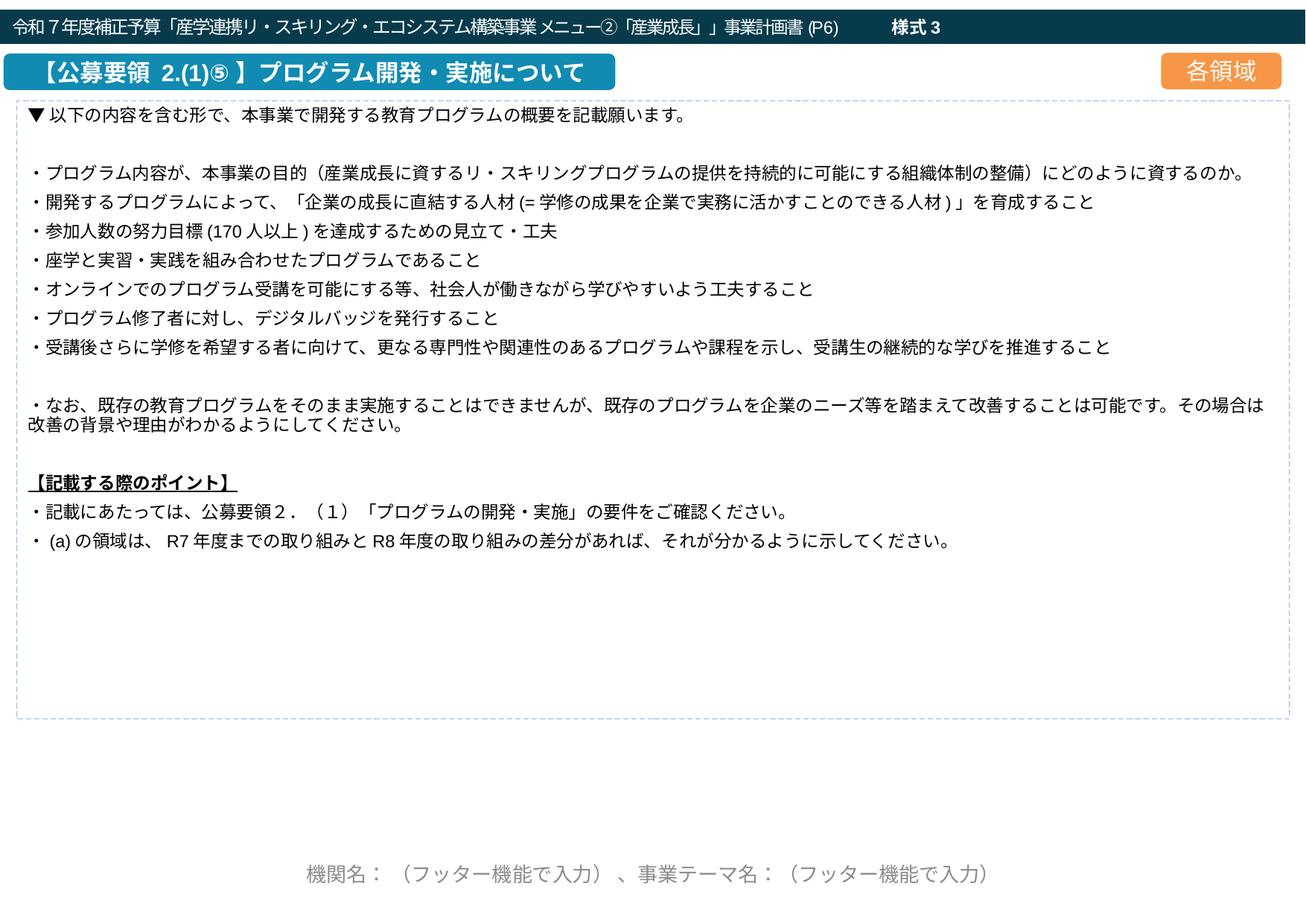

令和７年度補正予算「産学連携リ・スキリング・エコシステム構築事業メニュー②「産業成長」」事業計画書(P6)　　　様式3
令和３年度「DX等成長分野を中心とした就職・転職支援のためのリカレント教育推進事業」企画提案書（Ⅰ：DXリテラシー）(P6)
各領域
事業の概念図
【公募要領 2.(1)⑤】プログラム開発・実施について
▼以下の内容を含む形で、本事業で開発する教育プログラムの概要を記載願います。

・プログラム内容が、本事業の目的（産業成長に資するリ・スキリングプログラムの提供を持続的に可能にする組織体制の整備）にどのように資するのか。
・開発するプログラムによって、「企業の成長に直結する人材(=学修の成果を企業で実務に活かすことのできる人材)」を育成すること
・参加人数の努力目標(170人以上)を達成するための見立て・工夫
・座学と実習・実践を組み合わせたプログラムであること
・オンラインでのプログラム受講を可能にする等、社会人が働きながら学びやすいよう工夫すること
・プログラム修了者に対し、デジタルバッジを発行すること
・受講後さらに学修を希望する者に向けて、更なる専門性や関連性のあるプログラムや課程を示し、受講生の継続的な学びを推進すること

・なお、既存の教育プログラムをそのまま実施することはできませんが、既存のプログラムを企業のニーズ等を踏まえて改善することは可能です。その場合は改善の背景や理由がわかるようにしてください。

【記載する際のポイント】
・記載にあたっては、公募要領２．（１）「プログラムの開発・実施」の要件をご確認ください。
・(a)の領域は、R7年度までの取り組みとR8年度の取り組みの差分があれば、それが分かるように示してください。

←フッターを以後のページ全てに必ず記入
機関名： （フッター機能で入力） 、事業テーマ名：（フッター機能で入力）